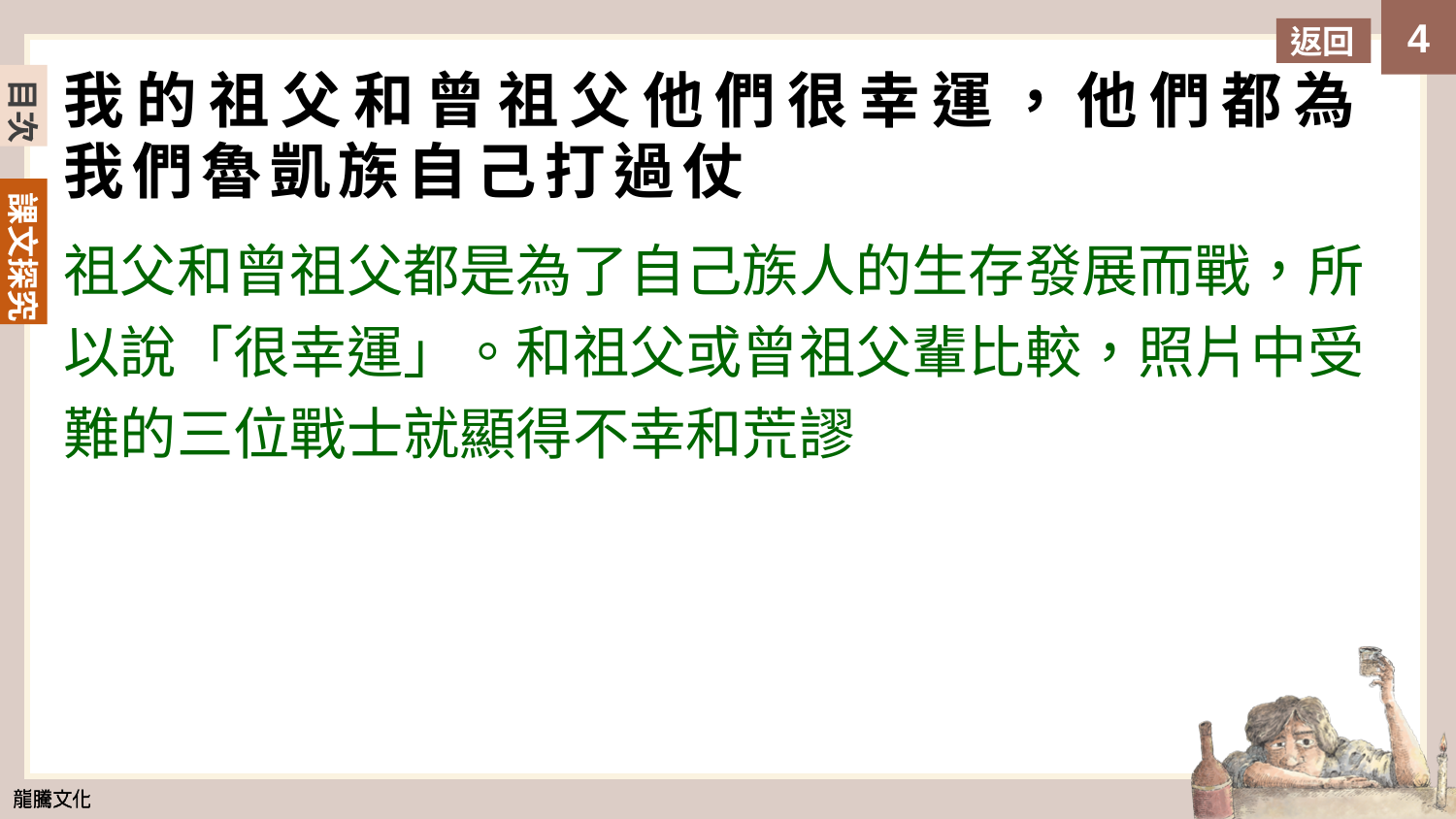

返回
我的祖父和曾祖父他們很幸運，他們都為我們魯凱族自己打過仗
祖父和曾祖父都是為了自己族人的生存發展而戰，所以說「很幸運」。和祖父或曾祖父輩比較，照片中受難的三位戰士就顯得不幸和荒謬